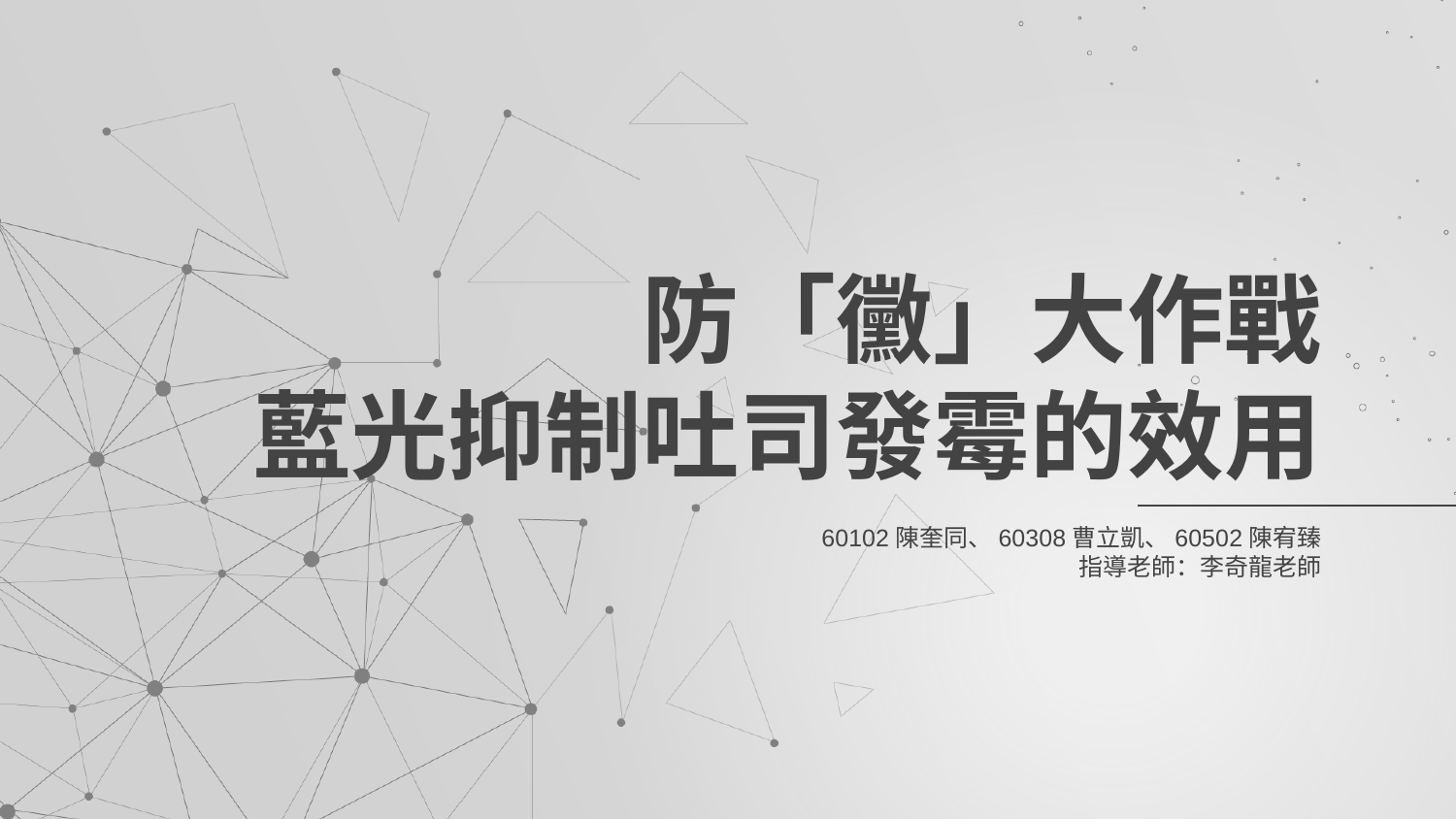

# 防「黴」大作戰
藍光抑制吐司發霉的效用
60102陳奎同、60308曹立凱、60502陳宥臻
指導老師：李奇龍老師